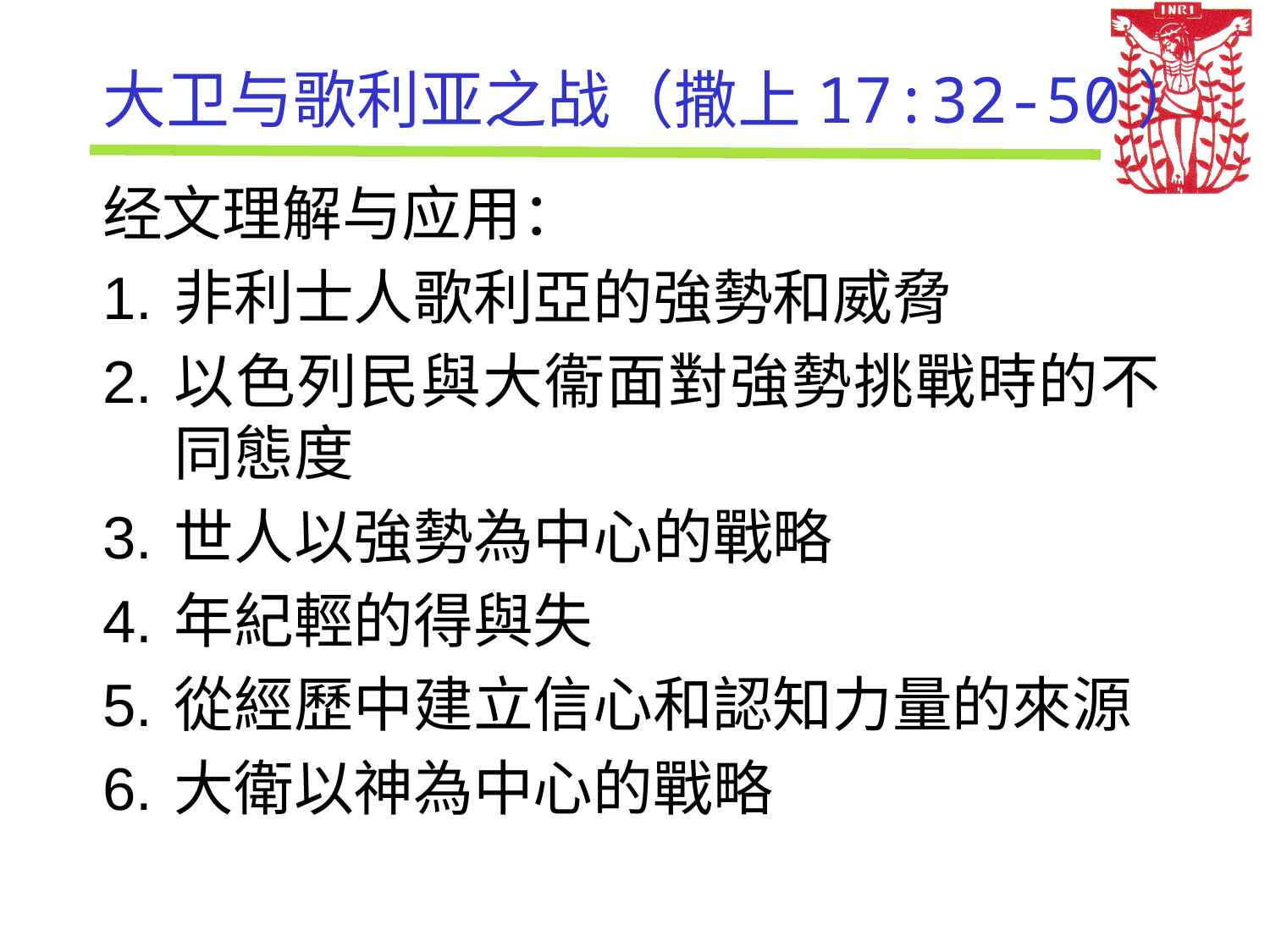

# 大卫与歌利亚之战（撒上17:32-50）
经文理解与应用：
非利士人歌利亞的強勢和威脅
以色列民與大衞面對強勢挑戰時的不同態度
世人以強勢為中心的戰略
年紀輕的得與失
從經歷中建立信心和認知力量的來源
大衛以神為中心的戰略